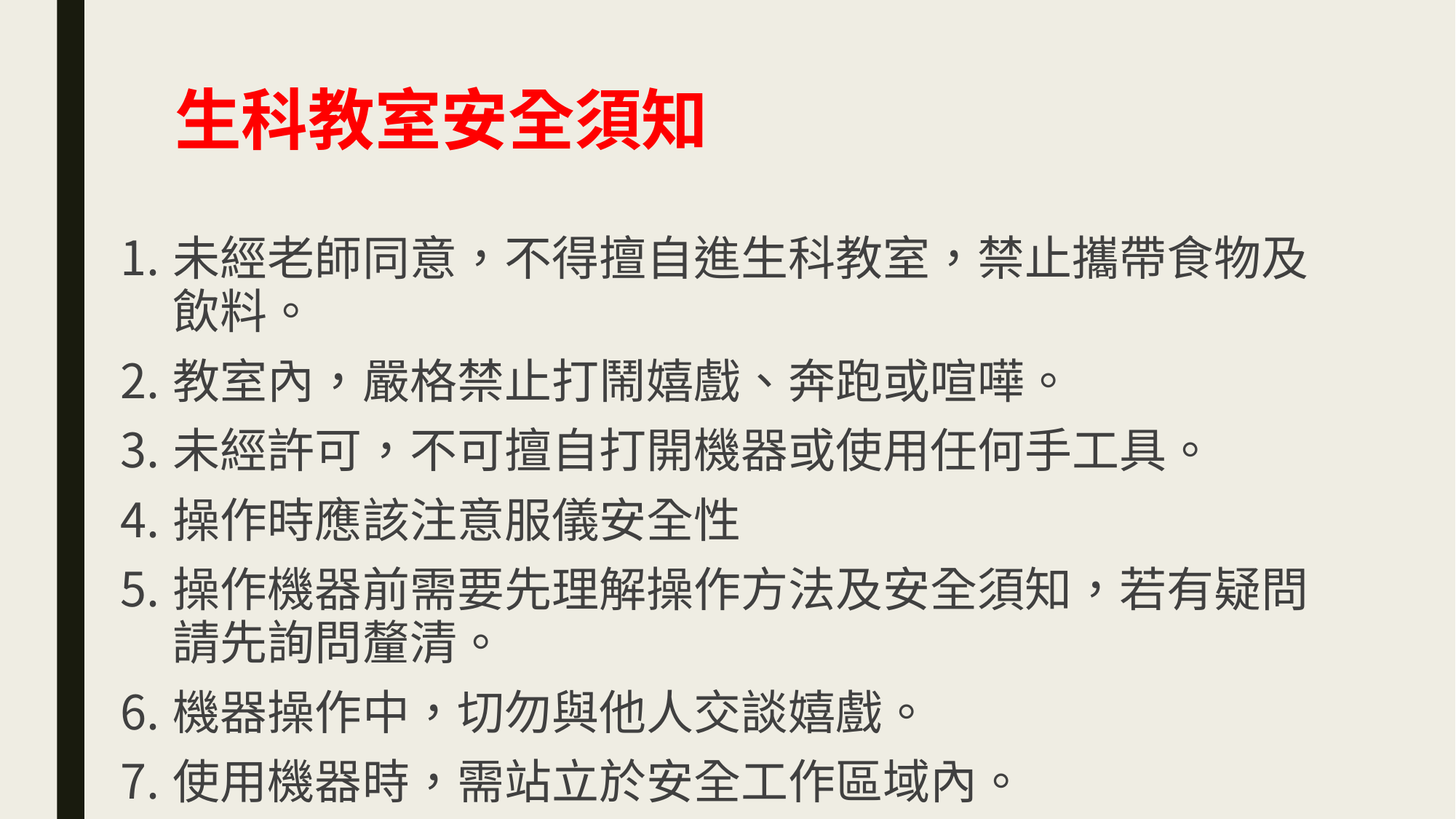

# 生科教室安全須知
未經老師同意，不得擅自進生科教室，禁止攜帶食物及飲料。
教室內，嚴格禁止打鬧嬉戲、奔跑或喧嘩。
未經許可，不可擅自打開機器或使用任何手工具。
操作時應該注意服儀安全性
操作機器前需要先理解操作方法及安全須知，若有疑問請先詢問釐清。
機器操作中，切勿與他人交談嬉戲。
使用機器時，需站立於安全工作區域內。